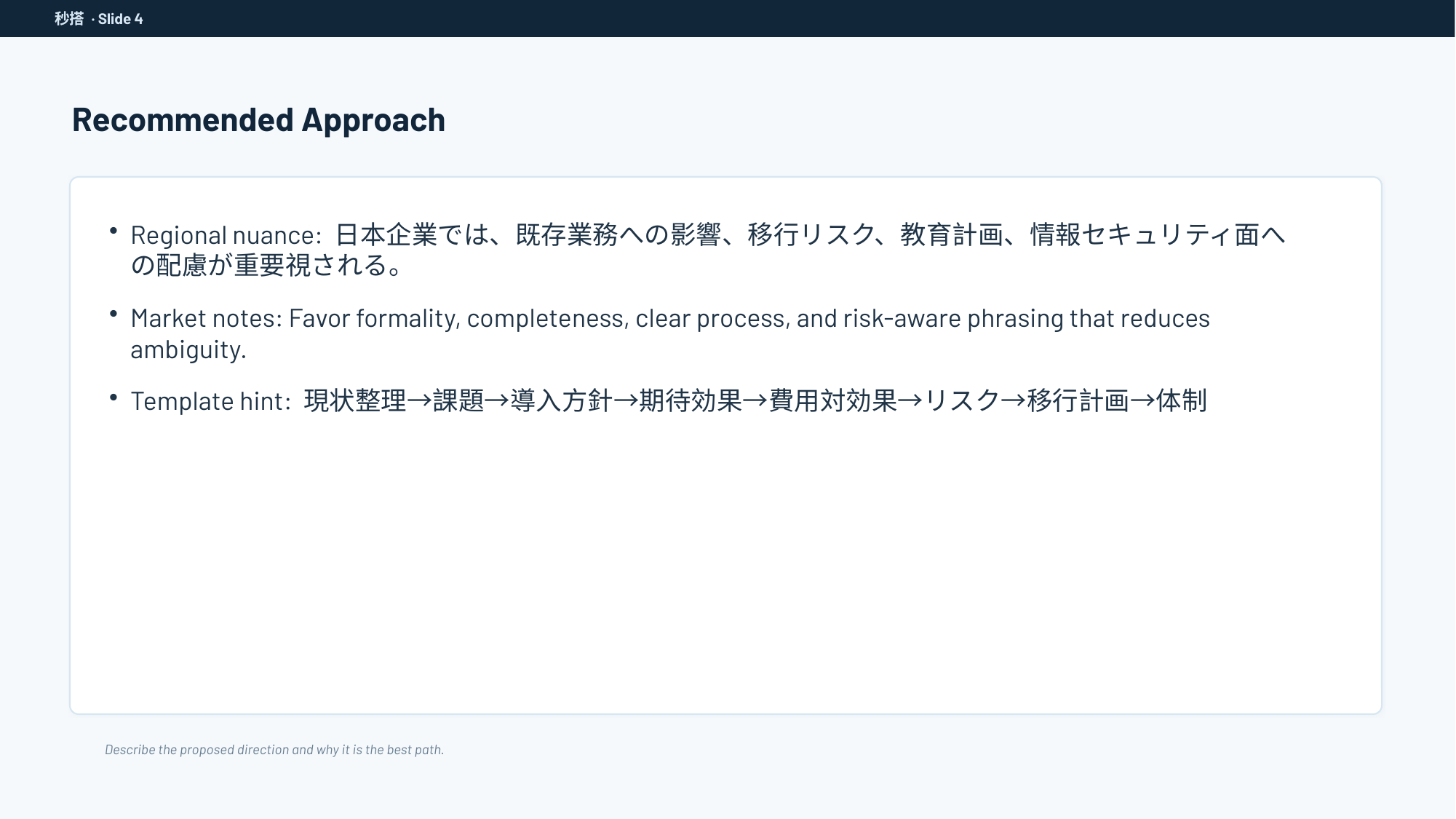

秒搭 · Slide 4
Recommended Approach

Regional nuance: 日本企業では、既存業務への影響、移行リスク、教育計画、情報セキュリティ面への配慮が重要視される。
Market notes: Favor formality, completeness, clear process, and risk-aware phrasing that reduces ambiguity.
Template hint: 現状整理→課題→導入方針→期待効果→費用対効果→リスク→移行計画→体制
Describe the proposed direction and why it is the best path.